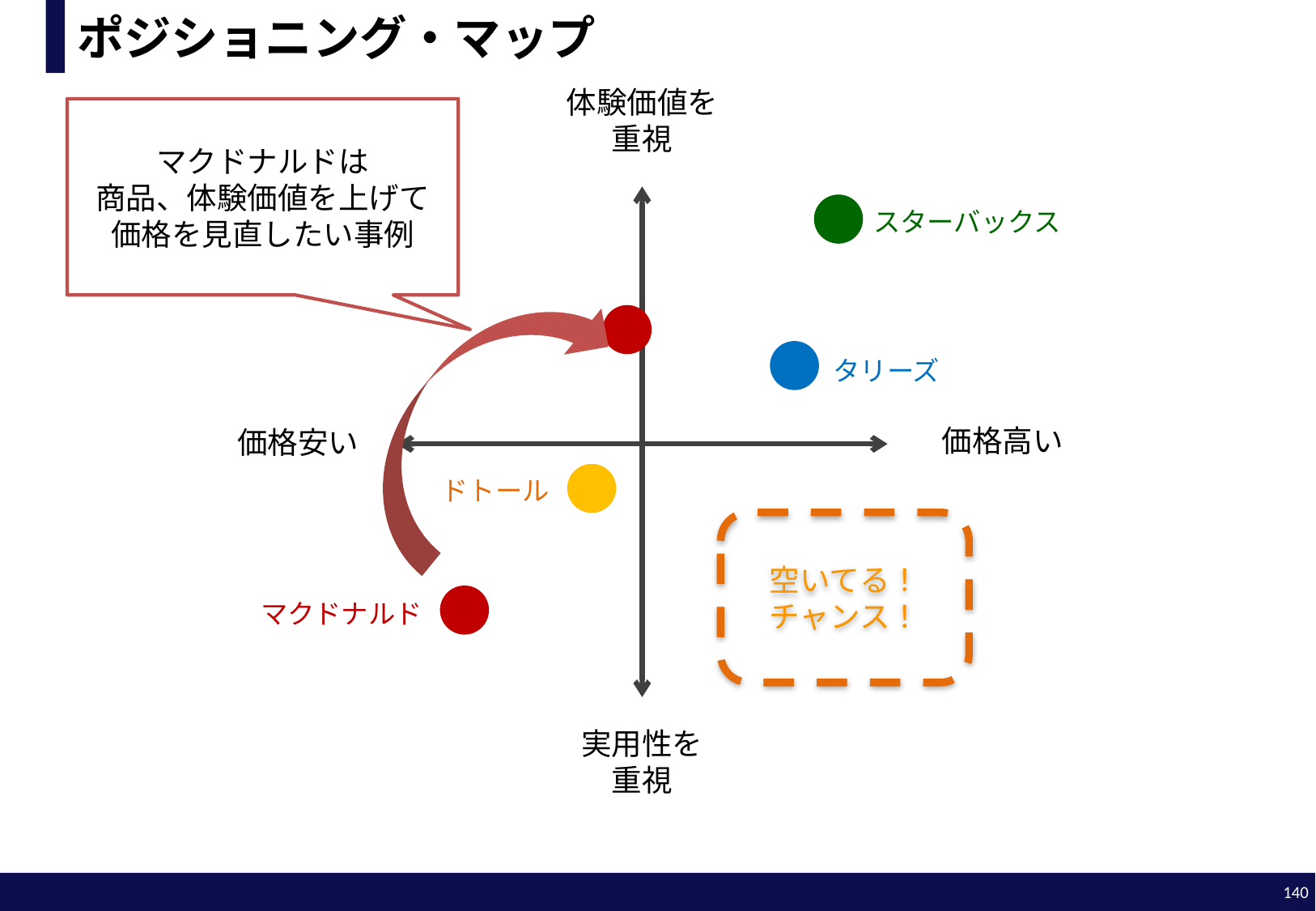

# ポジショニング・マップ
体験価値を重視
マクドナルドは
商品、体験価値を上げて
価格を見直したい事例

スターバックス

タリーズ
価格高い
価格安い

ドトール
空いてる！
チャンス！

マクドナルド
実用性を
重視